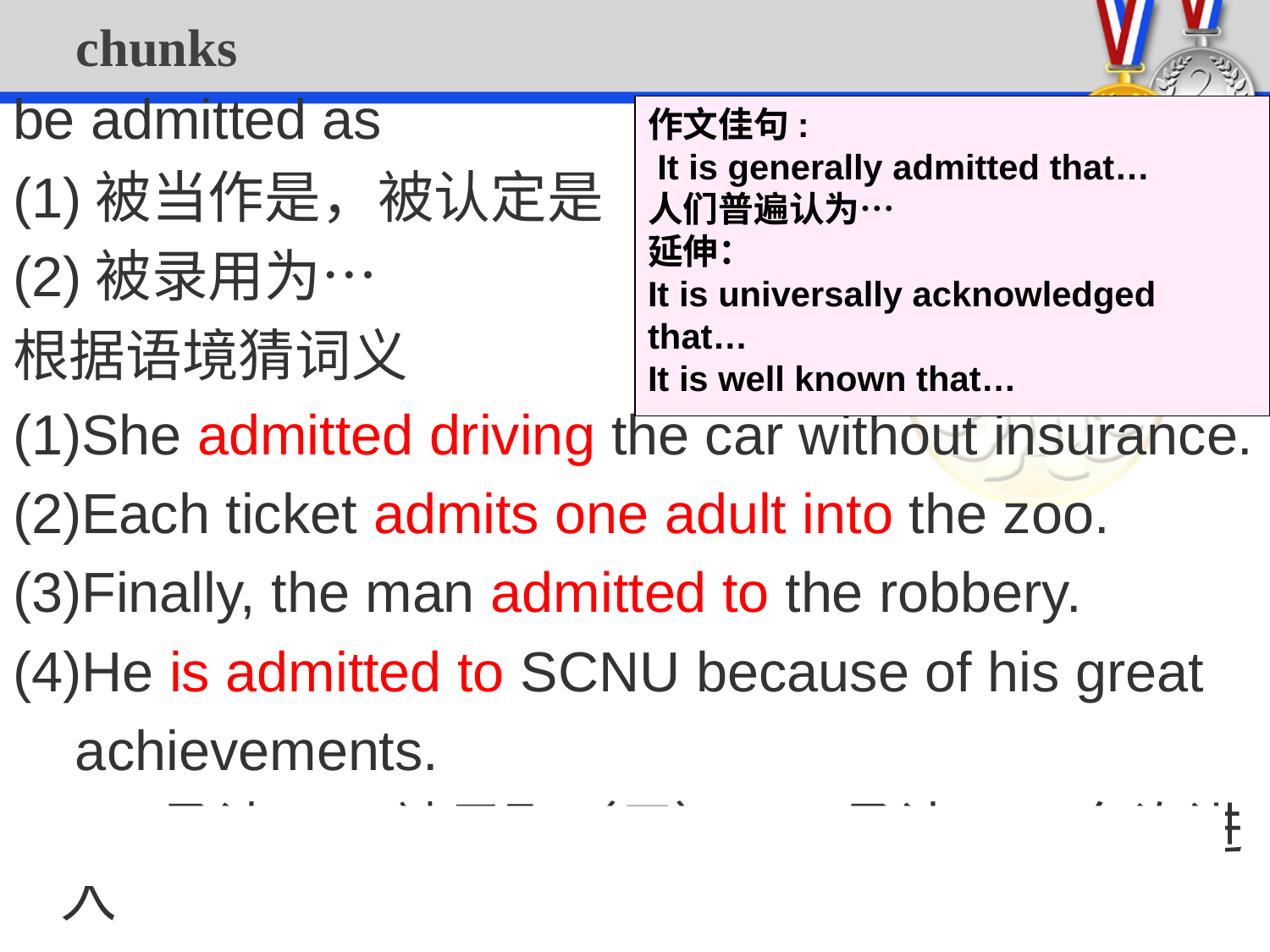

# chunks
be admitted as
(1)被当作是，被认定是
(2)被录用为…
根据语境猜词义
(1)She admitted driving the car without insurance.
(2)Each ticket admits one adult into the zoo.
(3)Finally, the man admitted to the robbery.
(4)He is admitted to SCNU because of his great
    achievements.
   (1) 承认  (2)被录取（用） (3)承认  (4)允许进入
作文佳句:
 It is generally admitted that…
人们普遍认为…
延伸：
It is universally acknowledged that…
It is well known that…